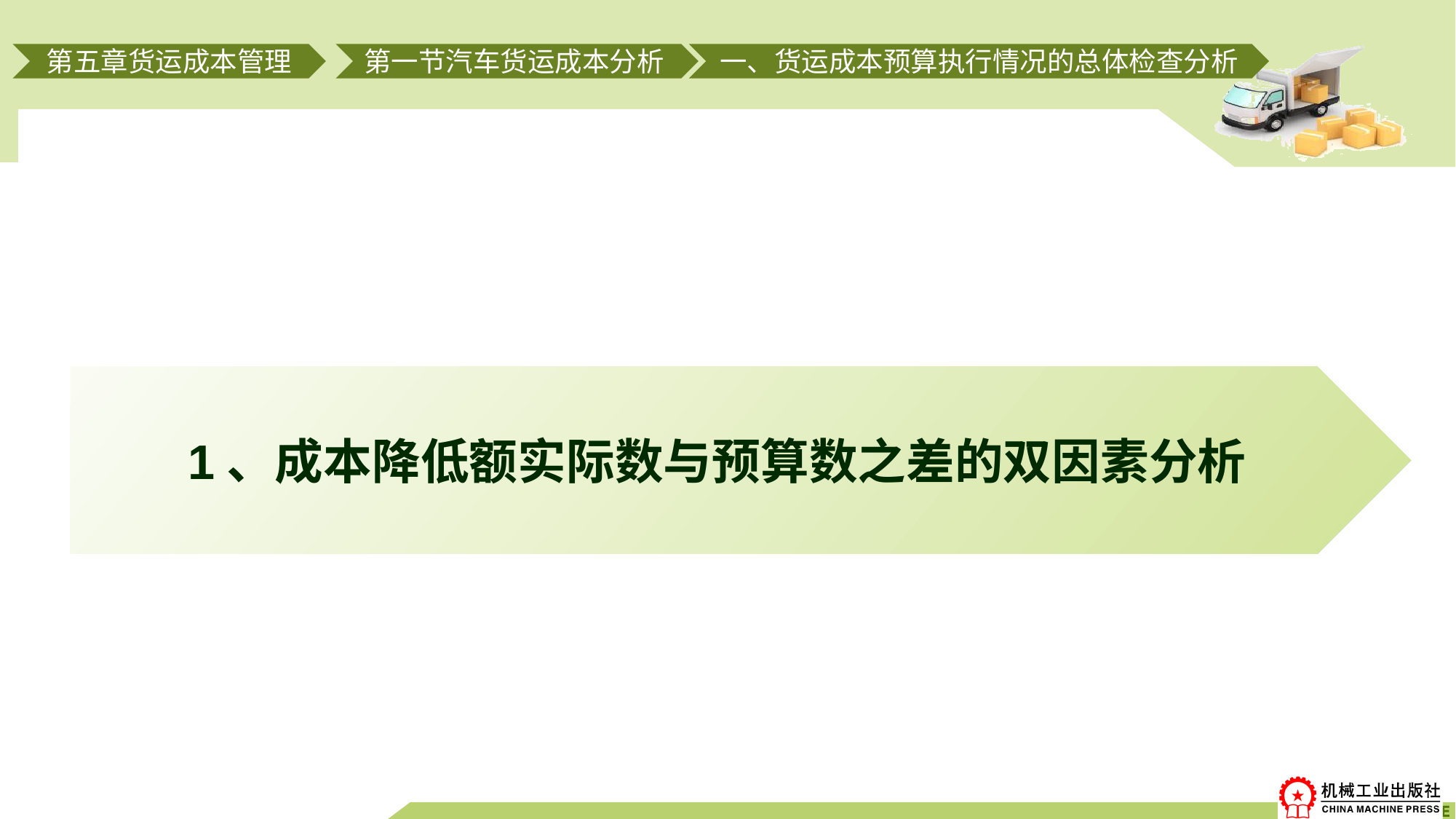

第一节汽车货运成本分析
一、货运成本预算执行情况的总体检查分析
第五章货运成本管理

1、成本降低额实际数与预算数之差的双因素分析